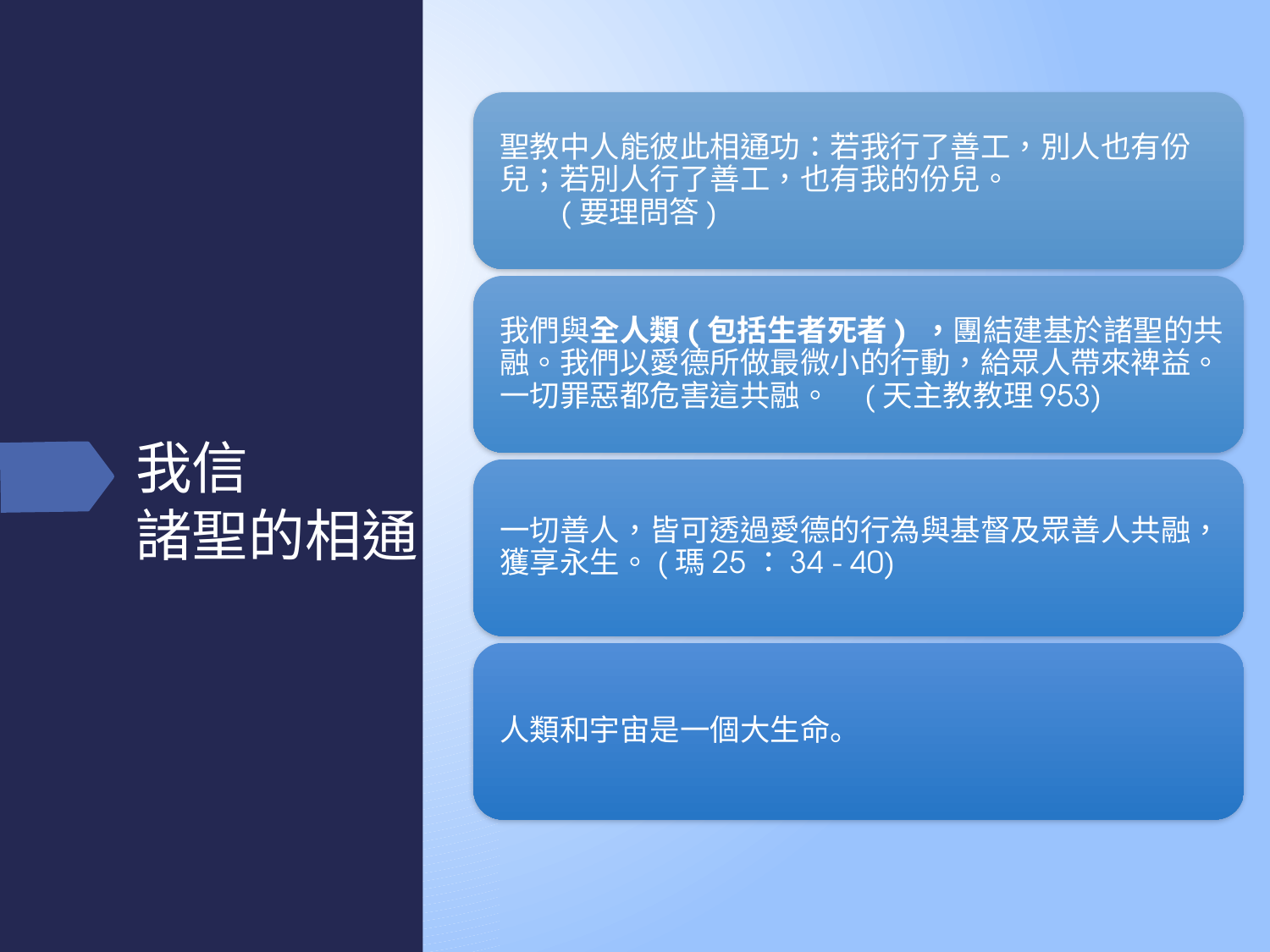

聖教中人能彼此相通功：若我行了善工，別人也有份兒；若別人行了善工，也有我的份兒。                                        (要理問答)
我們與全人類(包括生者死者) ，團結建基於諸聖的共融。我們以愛德所做最微小的行動，給眾人帶來裨益。一切罪惡都危害這共融。    (天主教教理953)
一切善人，皆可透過愛德的行為與基督及眾善人共融，獲享永生。(瑪25：34 - 40)
人類和宇宙是一個大生命。
# 我信 諸聖的相通